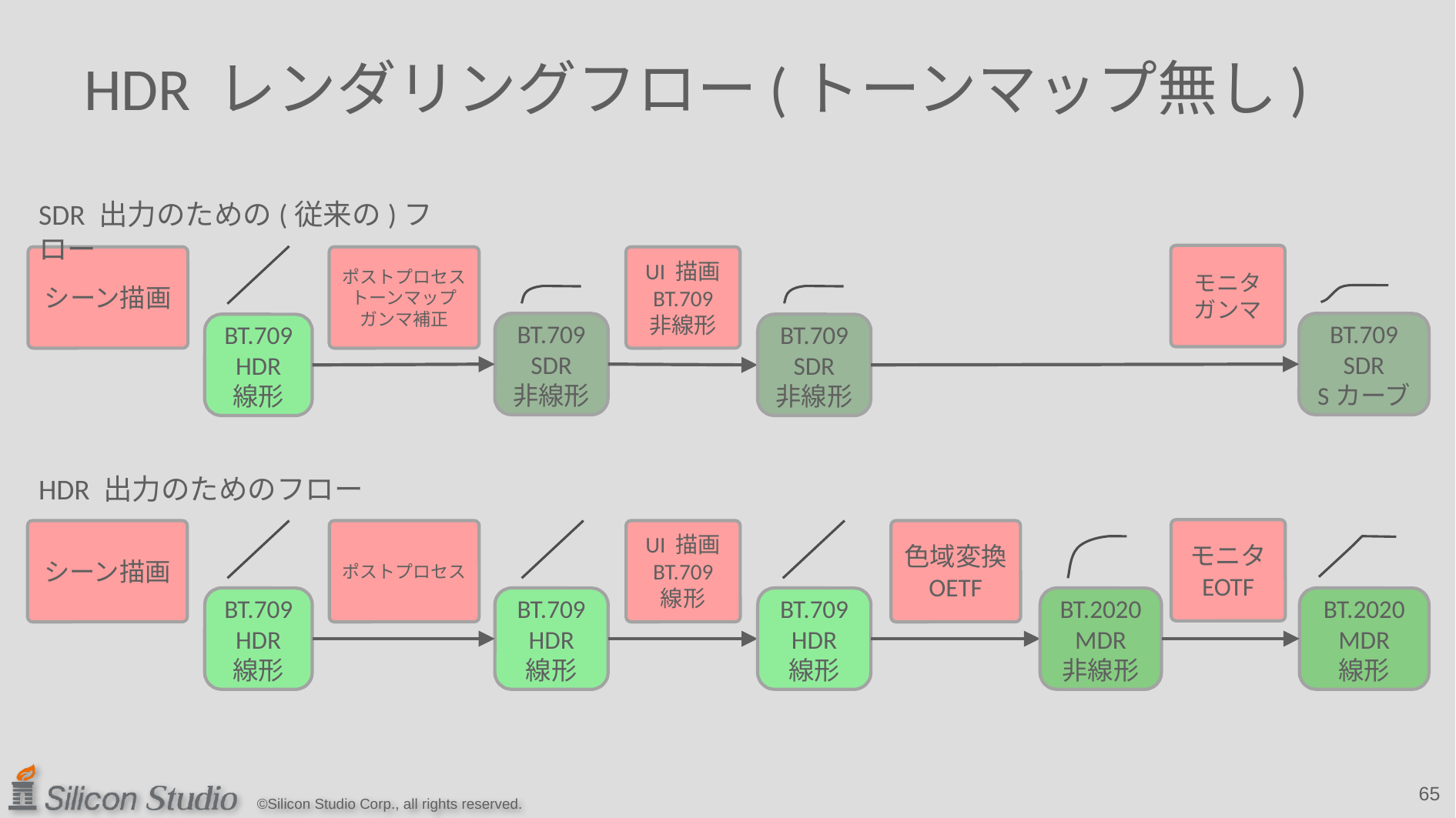

# HDR レンダリングフロー(トーンマップ無し)
SDR 出力のための(従来の)フロー
シーン描画
ポストプロセス
トーンマップ
ガンマ補正
UI 描画
BT.709
非線形
BT.709
SDR
非線形
BT.709
HDR
線形
BT.709
SDR
非線形
モニタガンマ

BT.709
SDR
Sカーブ
HDR 出力のためのフロー
シーン描画
ポストプロセス
UI 描画
BT.709
線形
色域変換
OETF
BT.709
HDR
線形
BT.709
HDR
線形
BT.709
HDR
線形
BT.2020
MDR
非線形
モニタ
EOTF

BT.2020
MDR
線形
65